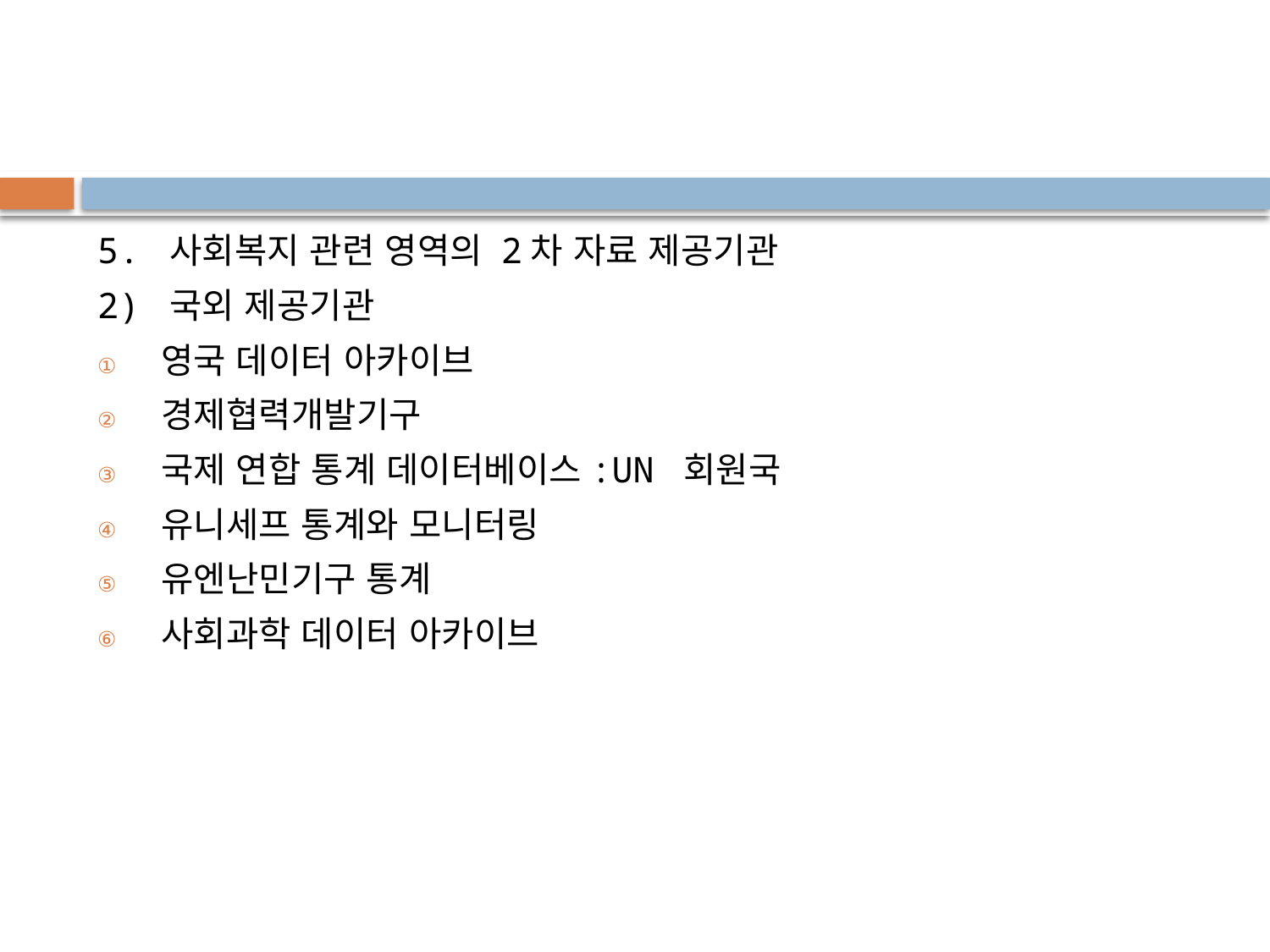

#
5. 사회복지 관련 영역의 2차 자료 제공기관
2) 국외 제공기관
영국 데이터 아카이브
경제협력개발기구
국제 연합 통계 데이터베이스:UN 회원국
유니세프 통계와 모니터링
유엔난민기구 통계
사회과학 데이터 아카이브